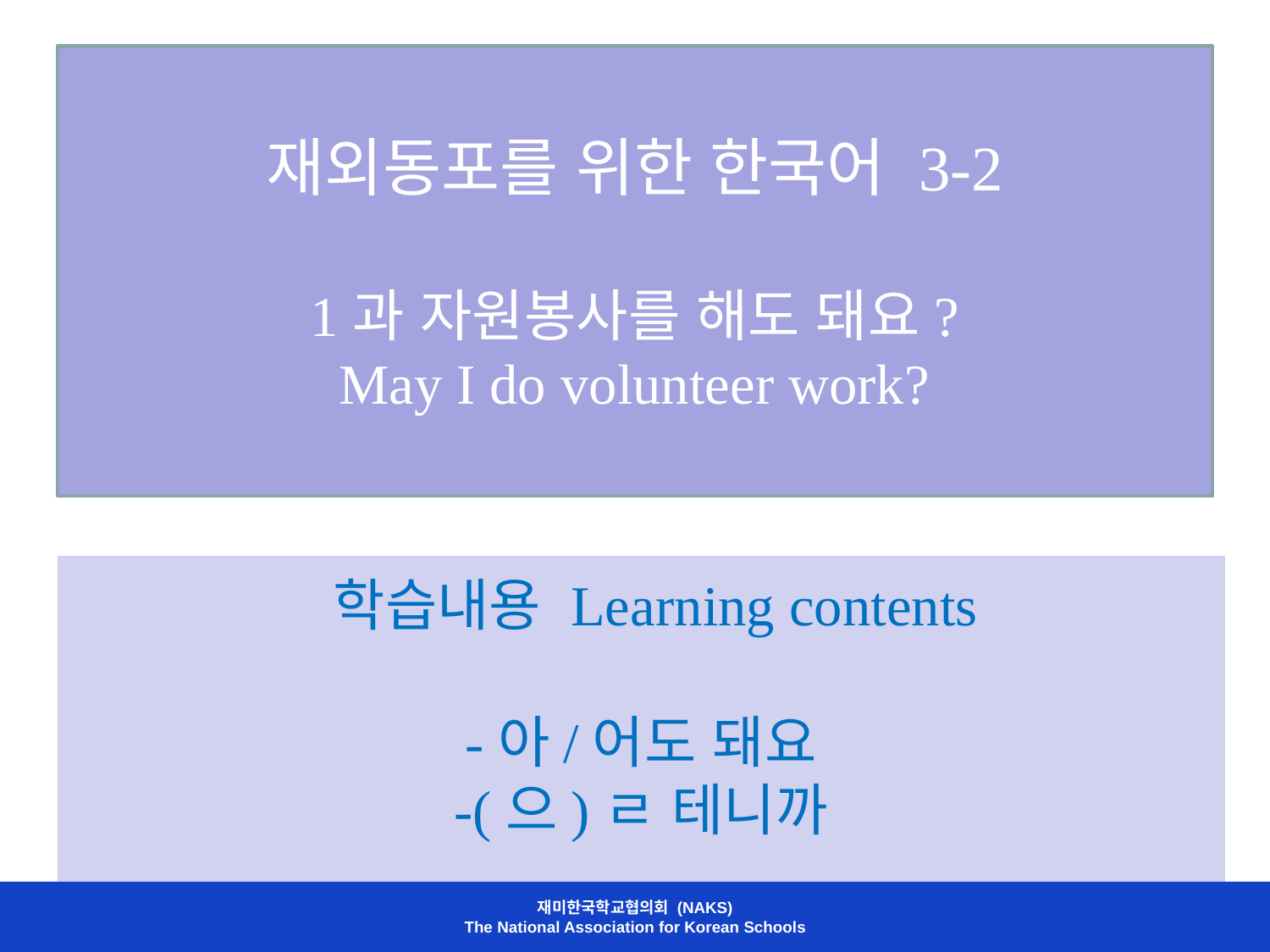

# 재외동포를 위한 한국어 3-2 1과 자원봉사를 해도 돼요? May I do volunteer work?
 학습내용 Learning contents

-아/어도 돼요
-(으)ㄹ 테니까
재미한국학교협의회 (NAKS)
The National Association for Korean Schools